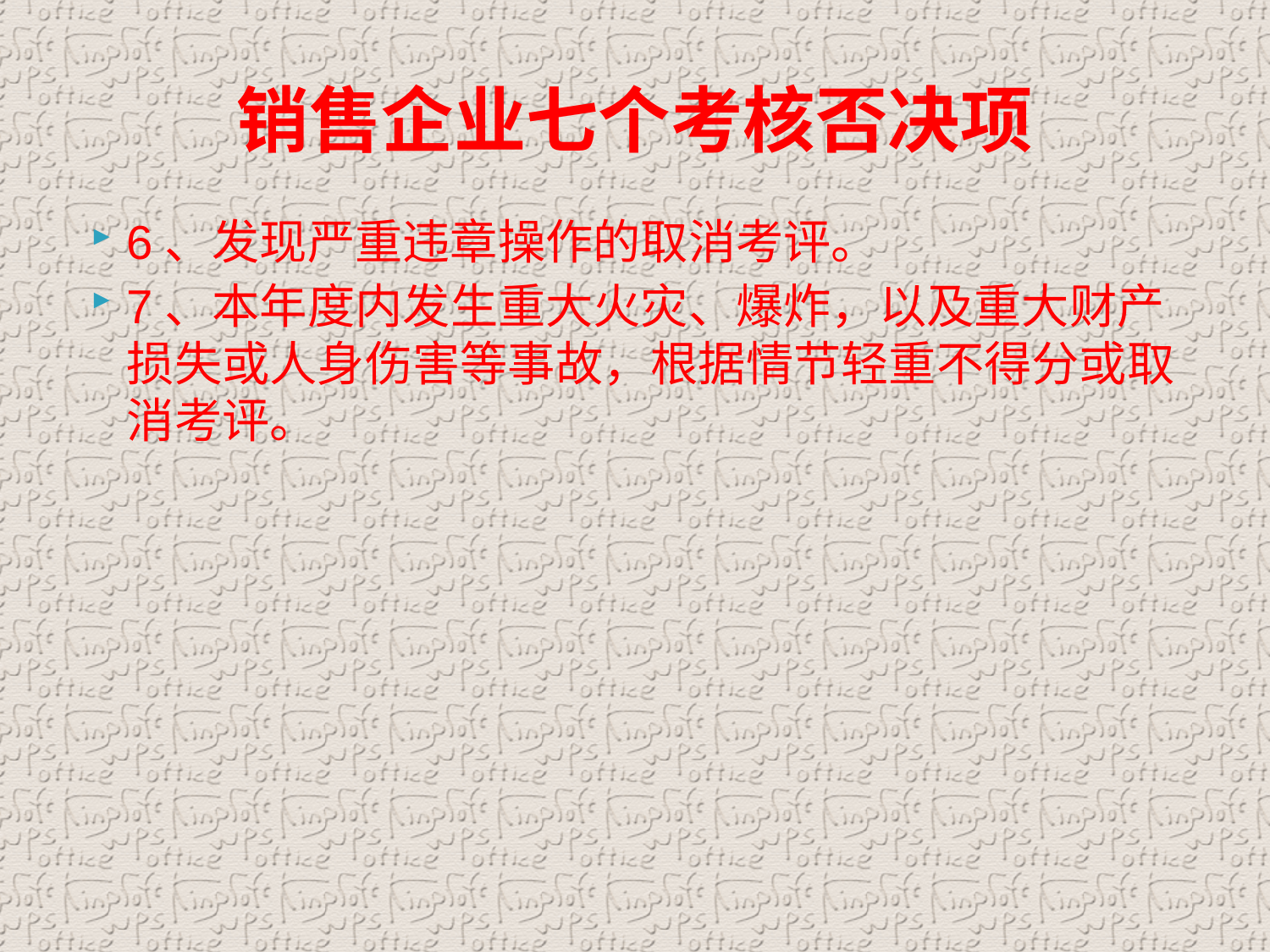

# 销售企业七个考核否决项
6、发现严重违章操作的取消考评。
7、本年度内发生重大火灾、爆炸，以及重大财产损失或人身伤害等事故，根据情节轻重不得分或取消考评。